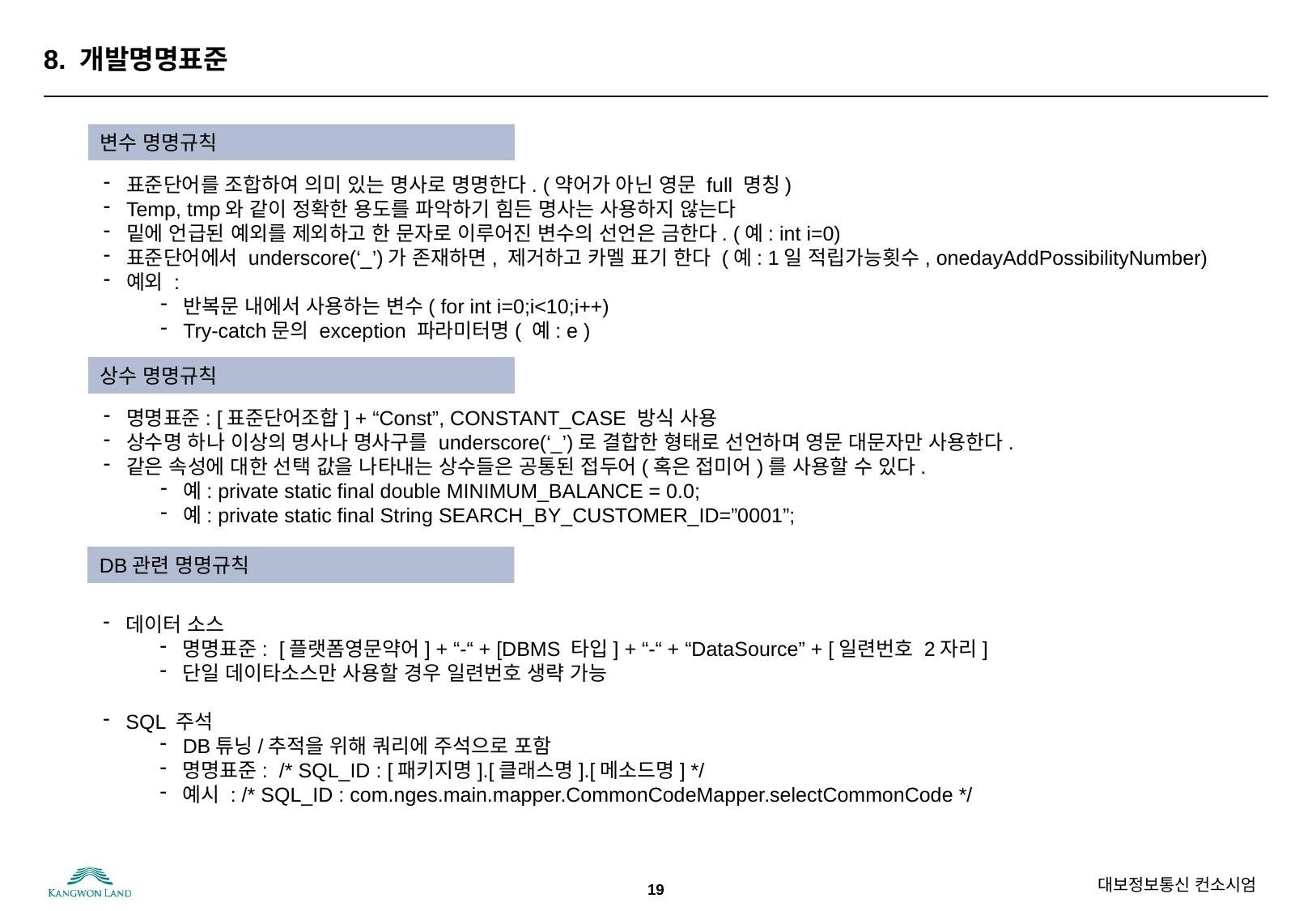

# 8. 개발명명표준
변수 명명규칙
표준단어를 조합하여 의미 있는 명사로 명명한다. (약어가 아닌 영문 full 명칭)
Temp, tmp와 같이 정확한 용도를 파악하기 힘든 명사는 사용하지 않는다
밑에 언급된 예외를 제외하고 한 문자로 이루어진 변수의 선언은 금한다. (예: int i=0)
표준단어에서 underscore(‘_’)가 존재하면, 제거하고 카멜 표기 한다 (예: 1일 적립가능횟수, onedayAddPossibilityNumber)
예외 :
반복문 내에서 사용하는 변수( for int i=0;i<10;i++)
Try-catch문의 exception 파라미터명( 예: e )
상수 명명규칙
명명표준: [표준단어조합] + “Const”, CONSTANT_CASE 방식 사용
상수명 하나 이상의 명사나 명사구를 underscore(‘_’)로 결합한 형태로 선언하며 영문 대문자만 사용한다.
같은 속성에 대한 선택 값을 나타내는 상수들은 공통된 접두어(혹은 접미어)를 사용할 수 있다.
예: private static final double MINIMUM_BALANCE = 0.0;
예: private static final String SEARCH_BY_CUSTOMER_ID=”0001”;
DB관련 명명규칙
데이터 소스
명명표준:  [플랫폼영문약어] + “-“ + [DBMS 타입] + “-“ + “DataSource” + [일련번호 2자리]
단일 데이타소스만 사용할 경우 일련번호 생략 가능

SQL 주석
DB튜닝/추적을 위해 쿼리에 주석으로 포함
명명표준:  /* SQL_ID : [패키지명].[클래스명].[메소드명] */
예시 : /* SQL_ID : com.nges.main.mapper.CommonCodeMapper.selectCommonCode */
19